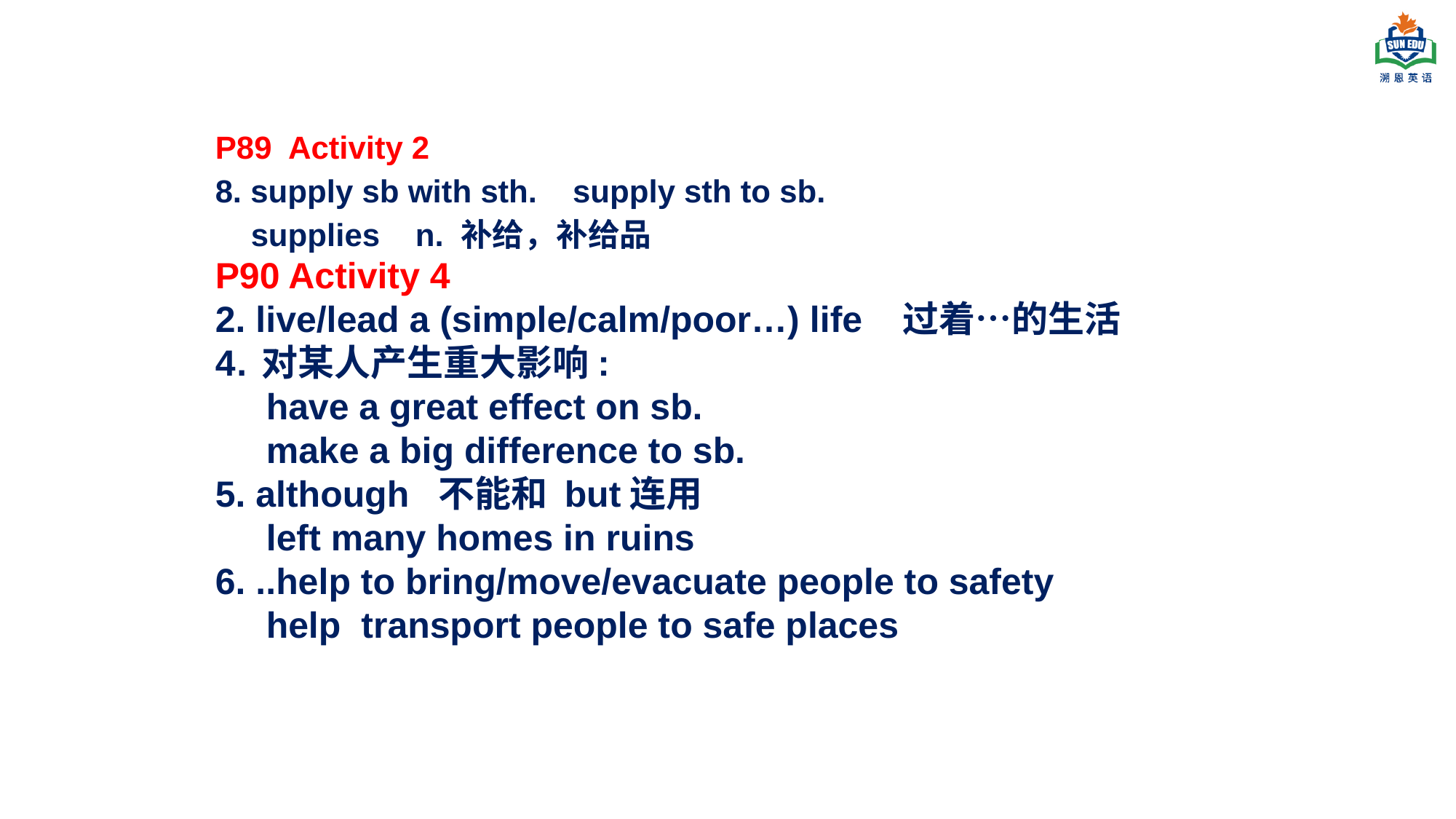

P89  Activity 2
8. supply sb with sth.    supply sth to sb.
    supplies    n. 补给，补给品
P90 Activity 4
2. live/lead a (simple/calm/poor…) life   过着…的生活
对某人产生重大影响:
     have a great effect on sb.
     make a big difference to sb.
5. although  不能和 but连用
     left many homes in ruins
6. ..help to bring/move/evacuate people to safety
     help  transport people to safe places